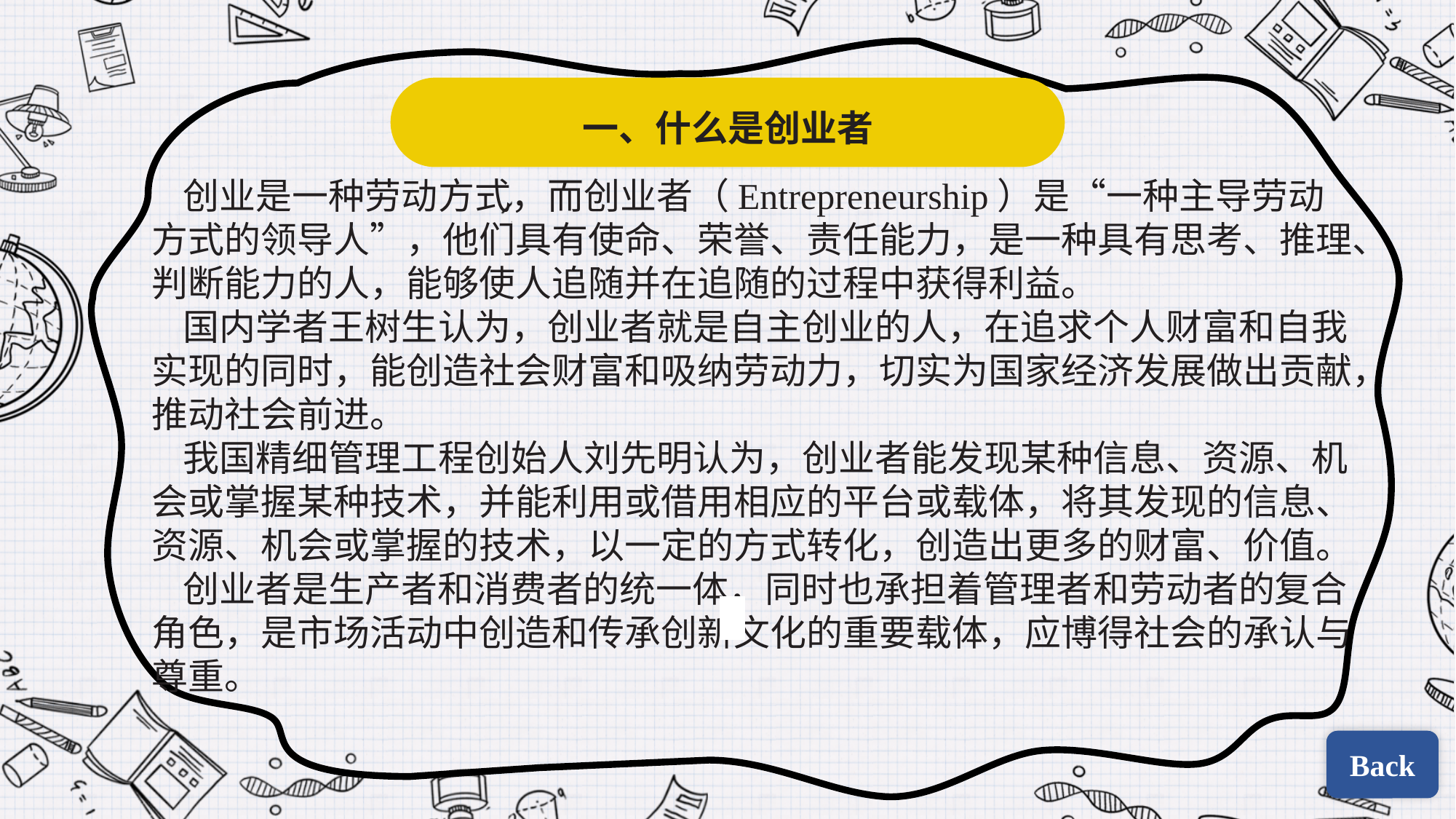

一、什么是创业者
创业是一种劳动方式，而创业者（Entrepreneurship）是“一种主导劳动方式的领导人”，他们具有使命、荣誉、责任能力，是一种具有思考、推理、判断能力的人，能够使人追随并在追随的过程中获得利益。
国内学者王树生认为，创业者就是自主创业的人，在追求个人财富和自我实现的同时，能创造社会财富和吸纳劳动力，切实为国家经济发展做出贡献，推动社会前进。
我国精细管理工程创始人刘先明认为，创业者能发现某种信息、资源、机会或掌握某种技术，并能利用或借用相应的平台或载体，将其发现的信息、资源、机会或掌握的技术，以一定的方式转化，创造出更多的财富、价值。
创业者是生产者和消费者的统一体，同时也承担着管理者和劳动者的复合角色，是市场活动中创造和传承创新文化的重要载体，应博得社会的承认与尊重。
|  |  |
| --- | --- |
|  |  |

Back